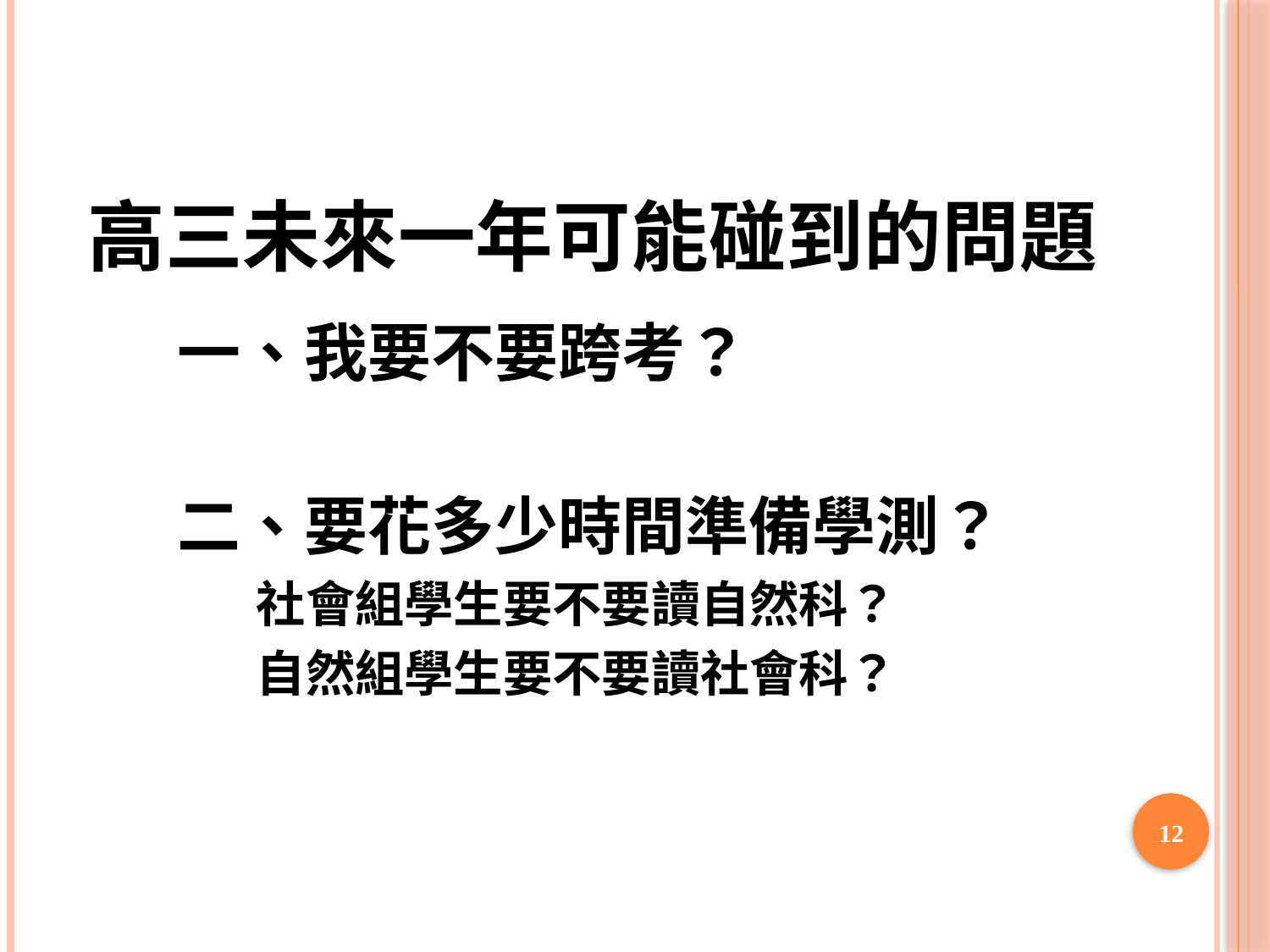

# 高三未來一年可能碰到的問題
一、我要不要跨考？

二、要花多少時間準備學測？
      社會組學生要不要讀自然科？
      自然組學生要不要讀社會科？
12
12